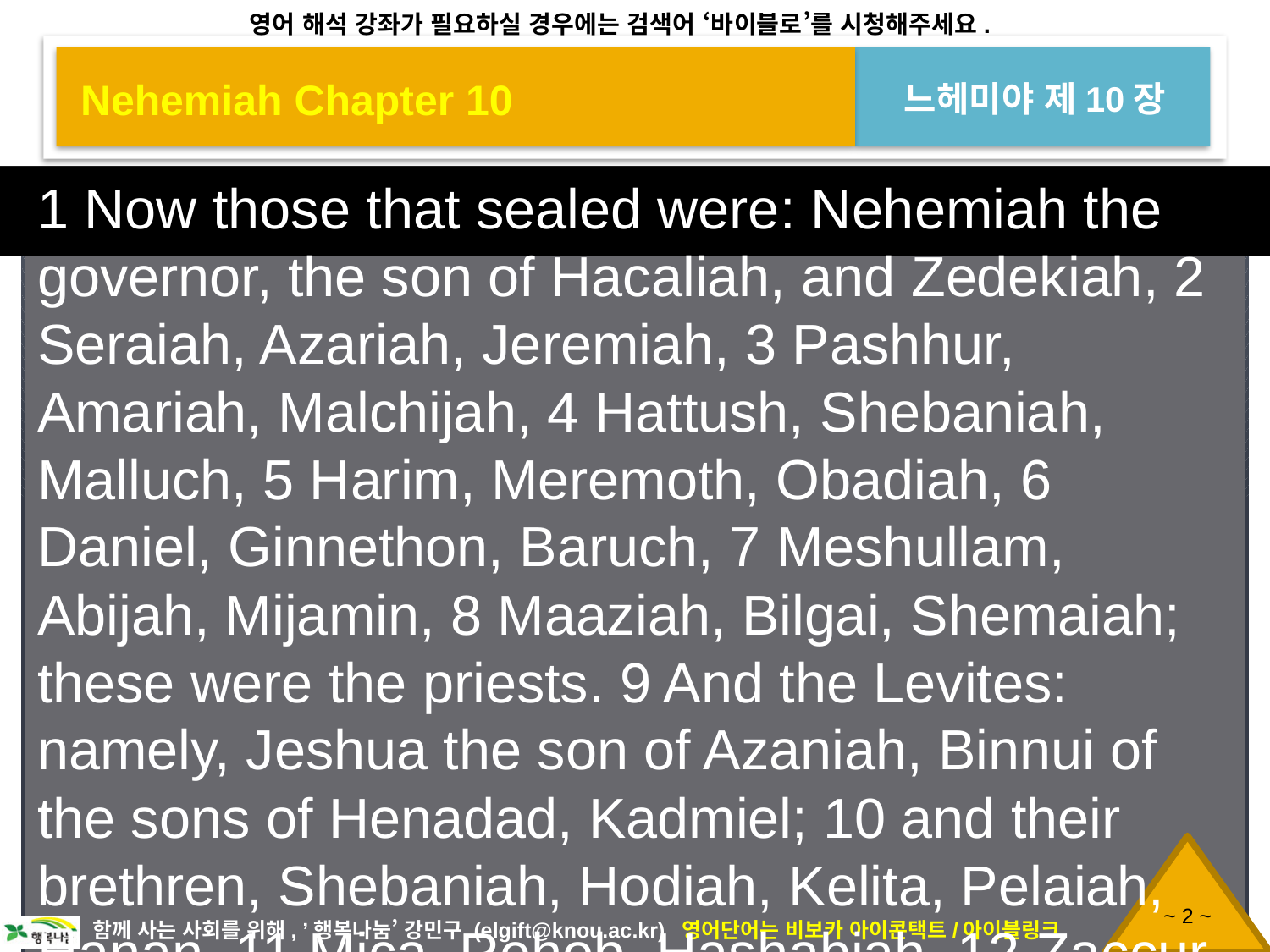

Nehemiah Chapter 10
느헤미야 제10장
1 Now those that sealed were: Nehemiah the governor, the son of Hacaliah, and Zedekiah, 2 Seraiah, Azariah, Jeremiah, 3 Pashhur, Amariah, Malchijah, 4 Hattush, Shebaniah, Malluch, 5 Harim, Meremoth, Obadiah, 6 Daniel, Ginnethon, Baruch, 7 Meshullam, Abijah, Mijamin, 8 Maaziah, Bilgai, Shemaiah; these were the priests. 9 And the Levites: namely, Jeshua the son of Azaniah, Binnui of the sons of Henadad, Kadmiel; 10 and their brethren, Shebaniah, Hodiah, Kelita, Pelaiah, Hanan, 11 Mica, Rehob, Hashabiah, 12 Zaccur, Sherebiah, Shebaniah,